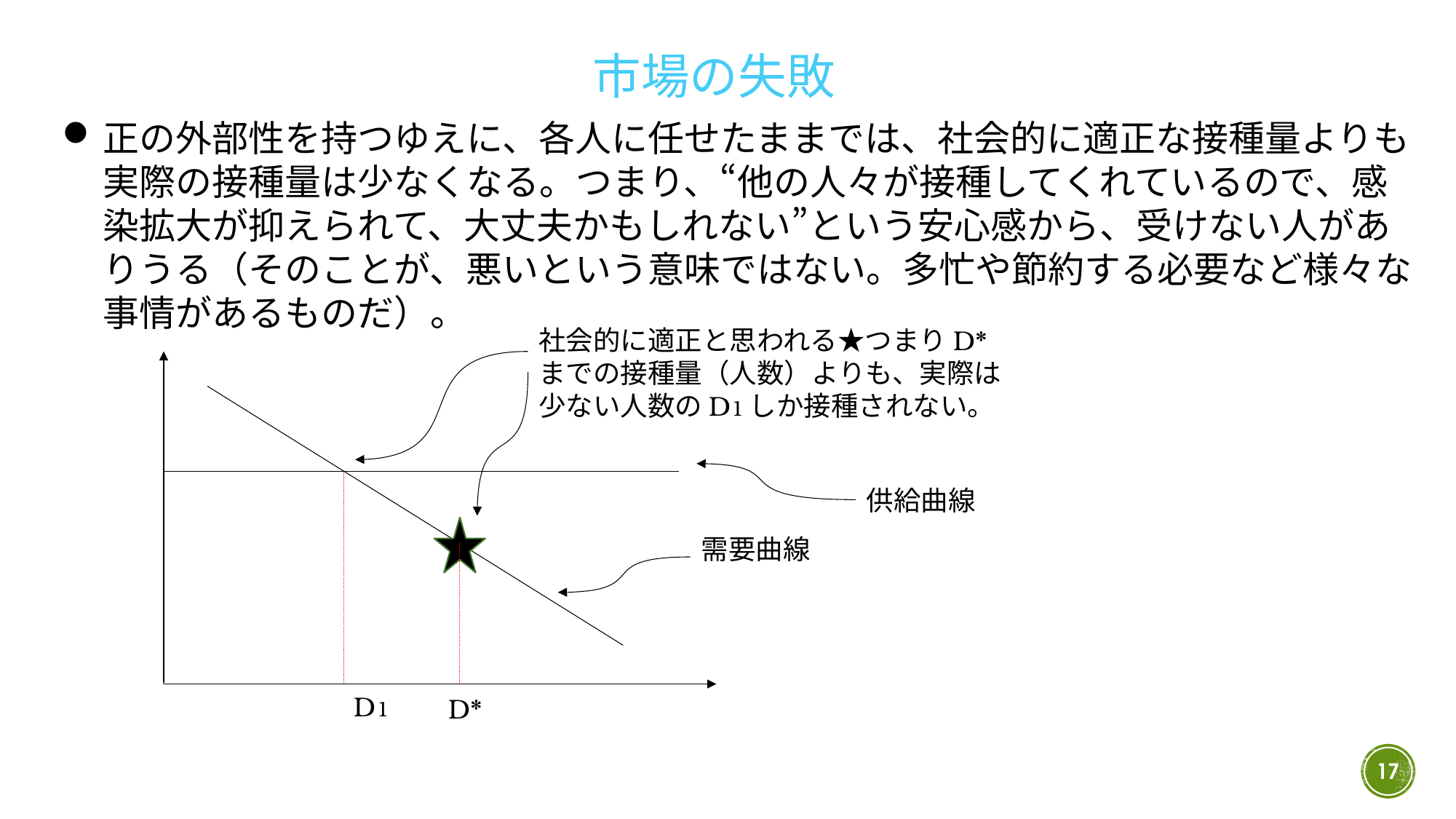

市場の失敗
正の外部性を持つゆえに、各人に任せたままでは、社会的に適正な接種量よりも実際の接種量は少なくなる。つまり、“他の人々が接種してくれているので、感染拡大が抑えられて、大丈夫かもしれない”という安心感から、受けない人がありうる（そのことが、悪いという意味ではない。多忙や節約する必要など様々な事情があるものだ）。
社会的に適正と思われる★つまりD*までの接種量（人数）よりも、実際は少ない人数のD1しか接種されない。
供給曲線

需要曲線
D1
D*
17